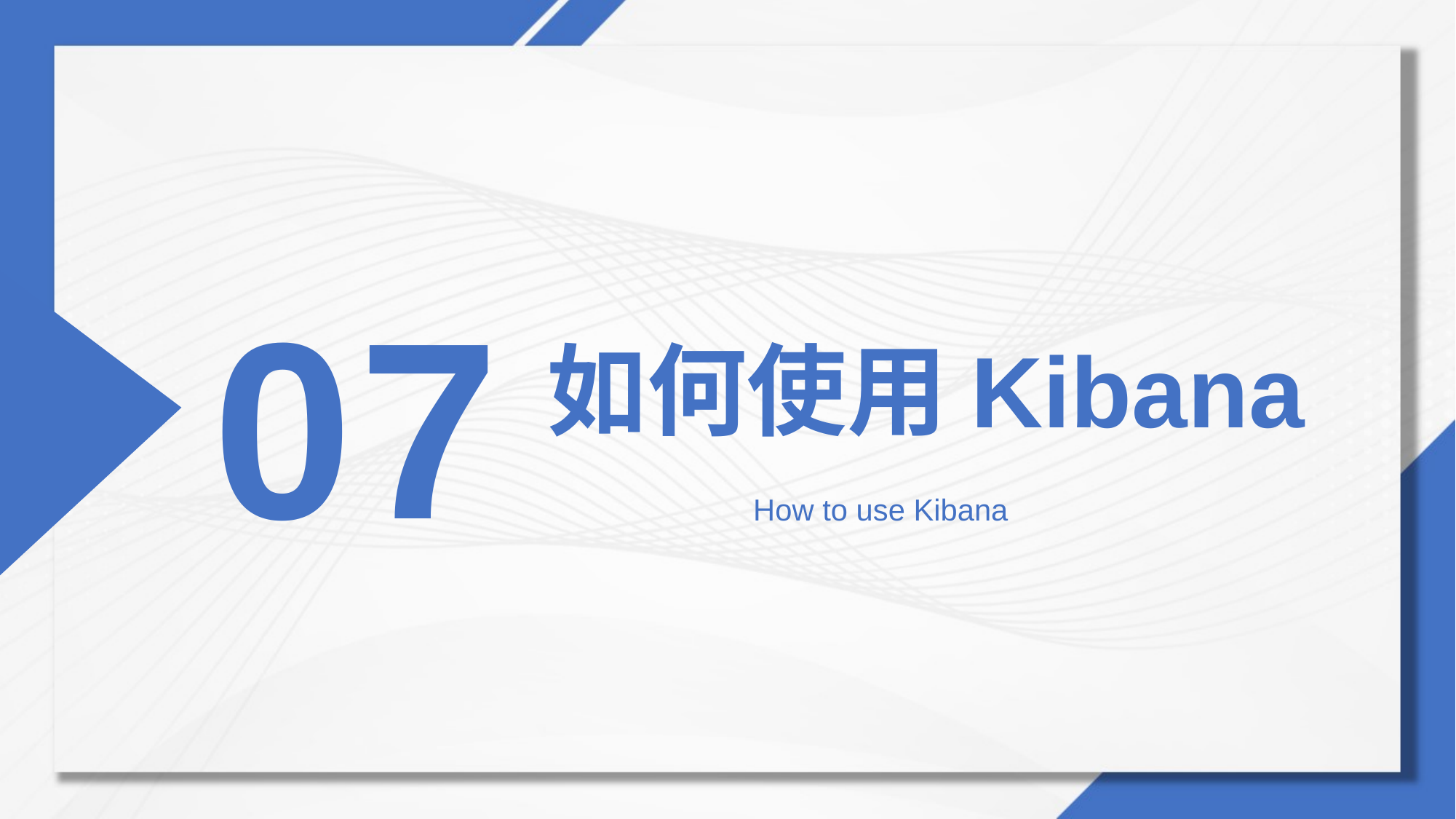

0
7

如何使用Kibana
How to use Kibana